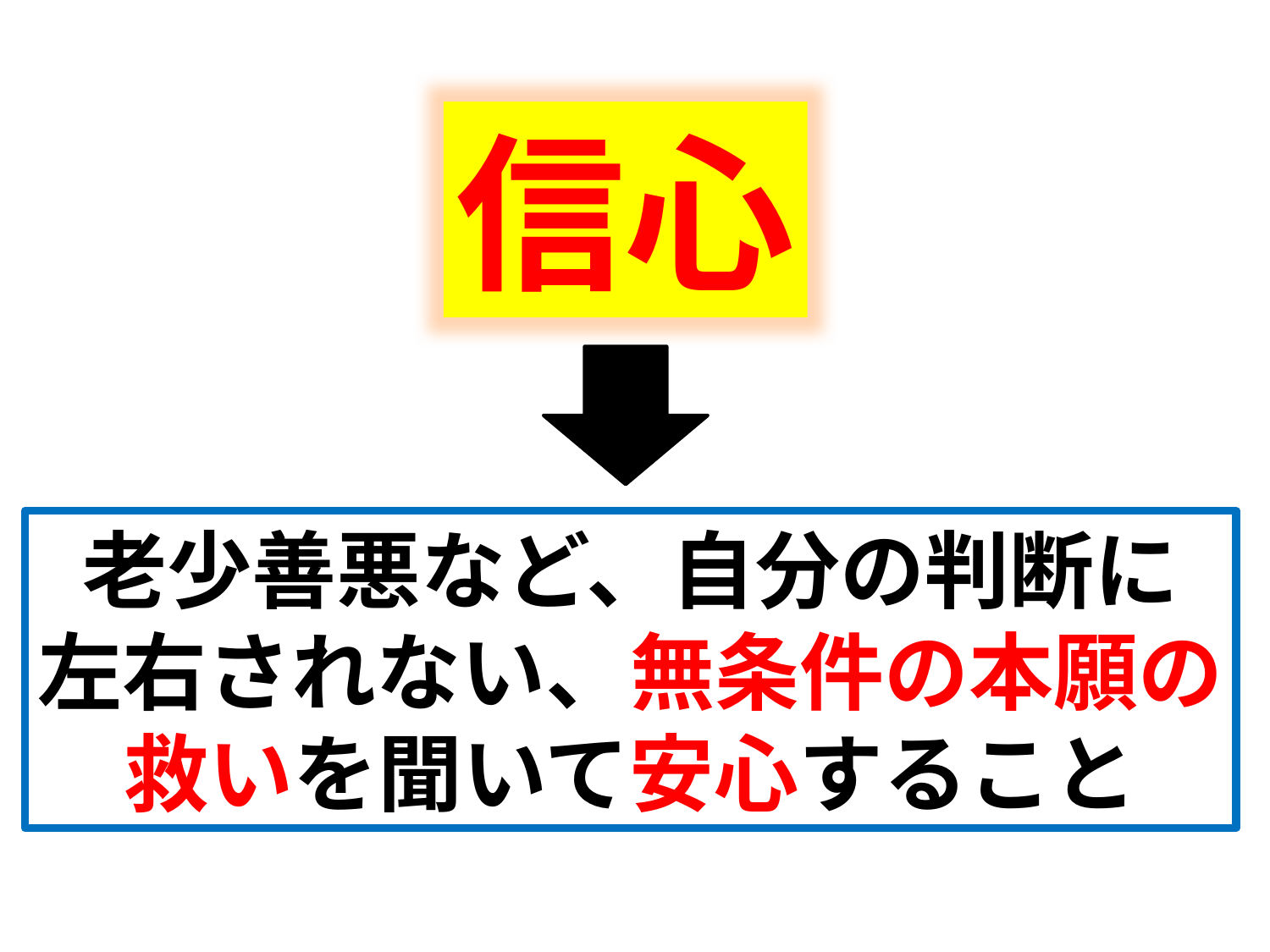

信心

老少善悪など、自分の判断に
左右されない、無条件の本願の
救いを聞いて安心すること